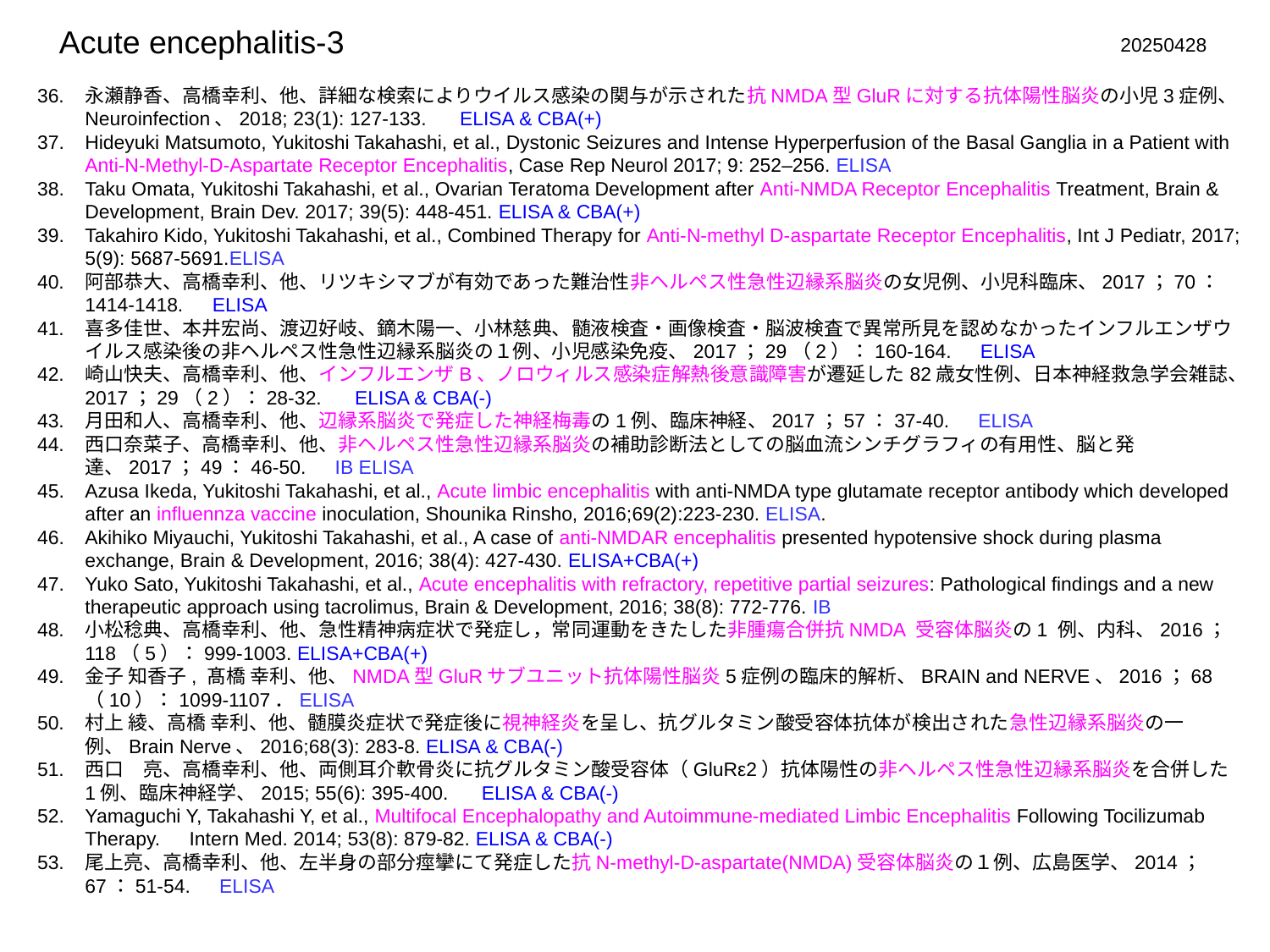

Acute encephalitis-3
20250428
永瀬静香、高橋幸利、他、詳細な検索によりウイルス感染の関与が示された抗NMDA型GluRに対する抗体陽性脳炎の小児3症例、Neuroinfection、2018; 23(1): 127-133.　 ELISA & CBA(+)
Hideyuki Matsumoto, Yukitoshi Takahashi, et al., Dystonic Seizures and Intense Hyperperfusion of the Basal Ganglia in a Patient with Anti-N-Methyl-D-Aspartate Receptor Encephalitis, Case Rep Neurol 2017; 9: 252–256. ELISA
Taku Omata, Yukitoshi Takahashi, et al., Ovarian Teratoma Development after Anti-NMDA Receptor Encephalitis Treatment, Brain & Development, Brain Dev. 2017; 39(5): 448-451. ELISA & CBA(+)
Takahiro Kido, Yukitoshi Takahashi, et al., Combined Therapy for Anti-N-methyl D-aspartate Receptor Encephalitis, Int J Pediatr, 2017; 5(9): 5687-5691.ELISA
阿部恭大、高橋幸利、他、リツキシマブが有効であった難治性非ヘルペス性急性辺縁系脳炎の女児例、小児科臨床、2017；70：1414-1418.　ELISA
喜多佳世、本井宏尚、渡辺好岐、鏑木陽一、小林慈典、髄液検査・画像検査・脳波検査で異常所見を認めなかったインフルエンザウイルス感染後の非ヘルペス性急性辺縁系脳炎の１例、小児感染免疫、2017；29（2）：160-164.　ELISA
崎山快夫、高橋幸利、他、インフルエンザB、ノロウィルス感染症解熱後意識障害が遷延した82歳女性例、日本神経救急学会雑誌、2017；29（2）：28-32.　 ELISA & CBA(-)
月田和人、高橋幸利、他、辺縁系脳炎で発症した神経梅毒の1例、臨床神経、2017；57：37-40.　ELISA
西口奈菜子、高橋幸利、他、非ヘルペス性急性辺縁系脳炎の補助診断法としての脳血流シンチグラフィの有用性、脳と発達、2017；49：46-50.　IB ELISA
Azusa Ikeda, Yukitoshi Takahashi, et al., Acute limbic encephalitis with anti-NMDA type glutamate receptor antibody which developed after an influennza vaccine inoculation, Shounika Rinsho, 2016;69(2):223-230. ELISA.
Akihiko Miyauchi, Yukitoshi Takahashi, et al., A case of anti-NMDAR encephalitis presented hypotensive shock during plasma exchange, Brain & Development, 2016; 38(4): 427-430. ELISA+CBA(+)
Yuko Sato, Yukitoshi Takahashi, et al., Acute encephalitis with refractory, repetitive partial seizures: Pathological findings and a new therapeutic approach using tacrolimus, Brain & Development, 2016; 38(8): 772-776. IB
小松稔典、高橋幸利、他、急性精神病症状で発症し，常同運動をきたした非腫瘍合併抗NMDA 受容体脳炎の1 例、内科、2016；118（5）：999-1003. ELISA+CBA(+)
金子 知香子, 髙橋 幸利、他、NMDA型GluRサブユニット抗体陽性脳炎5症例の臨床的解析、BRAIN and NERVE、2016；68（10）：1099-1107．ELISA
村上 綾、高橋 幸利、他、髄膜炎症状で発症後に視神経炎を呈し、抗グルタミン酸受容体抗体が検出された急性辺縁系脳炎の一例、Brain Nerve、2016;68(3): 283-8. ELISA & CBA(-)
西口　亮、高橋幸利、他、両側耳介軟骨炎に抗グルタミン酸受容体（GluRε2）抗体陽性の非ヘルペス性急性辺縁系脳炎を合併した1例、臨床神経学、2015; 55(6): 395-400.　 ELISA & CBA(-)
Yamaguchi Y, Takahashi Y, et al., Multifocal Encephalopathy and Autoimmune-mediated Limbic Encephalitis Following Tocilizumab Therapy.　Intern Med. 2014; 53(8): 879-82. ELISA & CBA(-)
尾上亮、高橋幸利、他、左半身の部分痙攣にて発症した抗N-methyl-D-aspartate(NMDA)受容体脳炎の１例、広島医学、2014；67：51-54.　ELISA